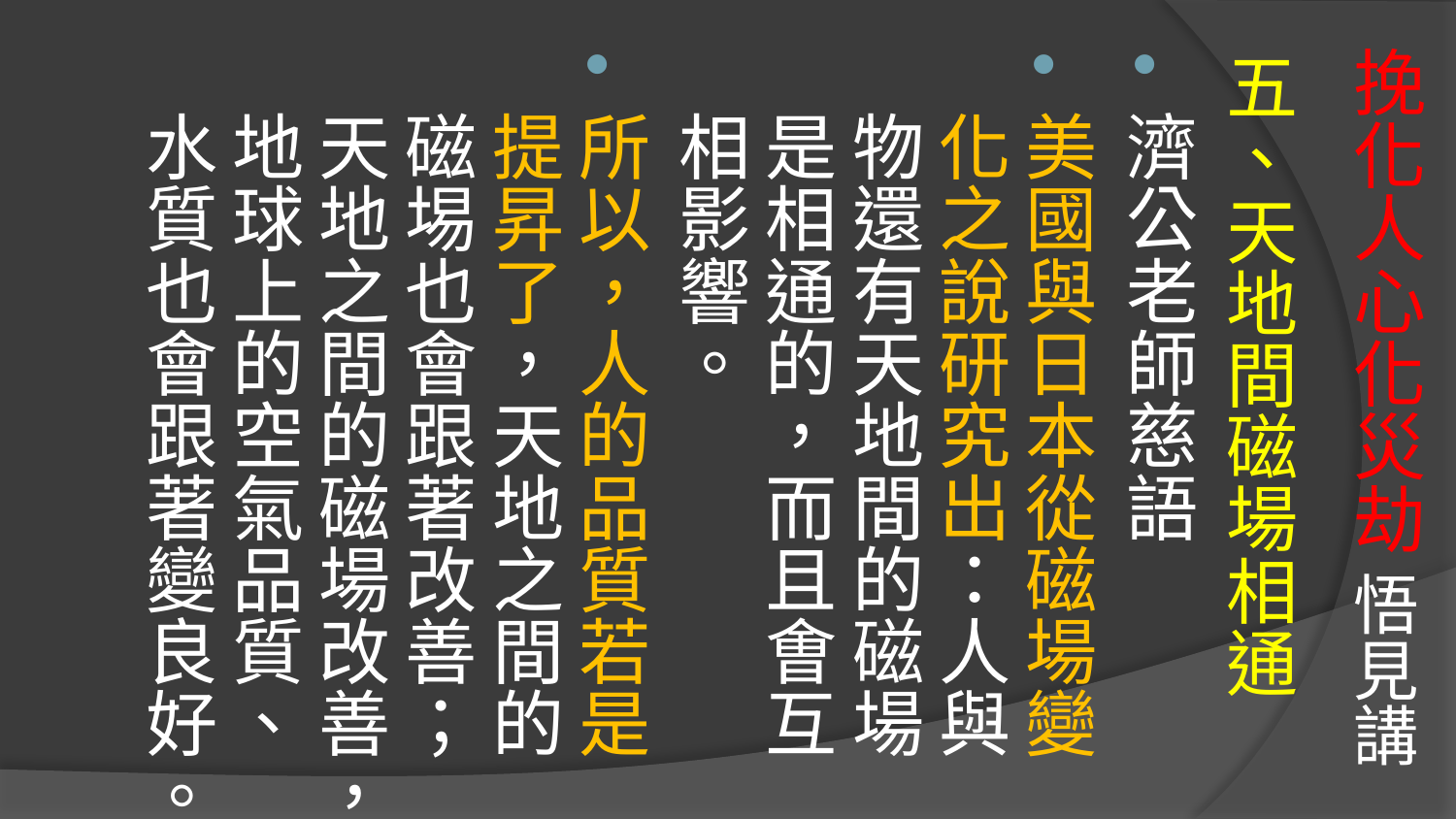

# 挽化人心化災劫 悟見講
五、天地間磁場相通
濟公老師慈語
美國與日本從磁場變化之說研究出：人與物還有天地間的磁場是相通的，而且㑹互相影響。
所以，人的品質若是提昇了，天地之間的磁埸也會跟著改善；天地之間的磁場改善，地球上的空氣品質、水質也會跟著變良好。